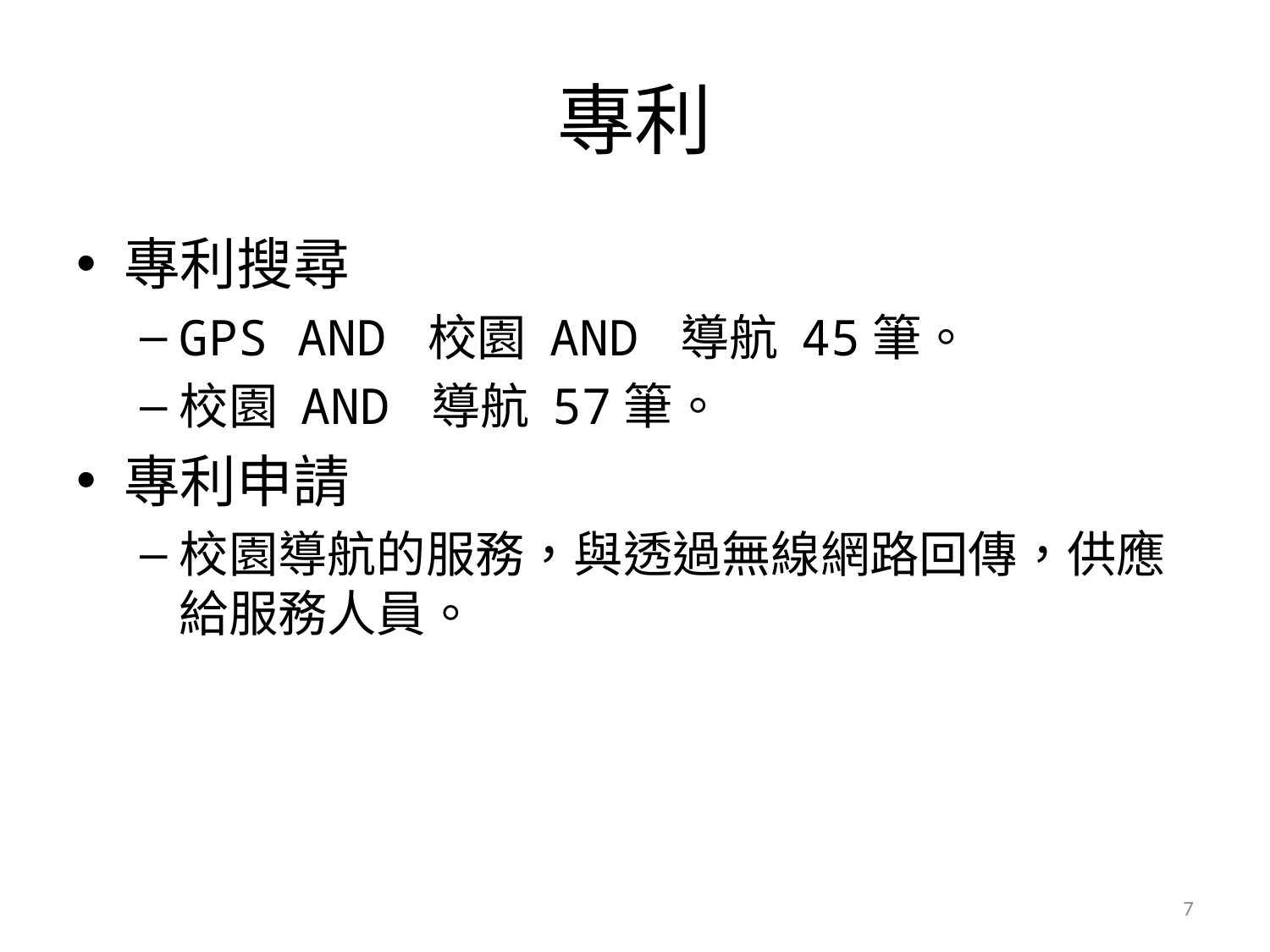

# 專利
專利搜尋
GPS AND 校園 AND 導航 45筆。
校園 AND 導航 57筆。
專利申請
校園導航的服務，與透過無線網路回傳，供應給服務人員。

7